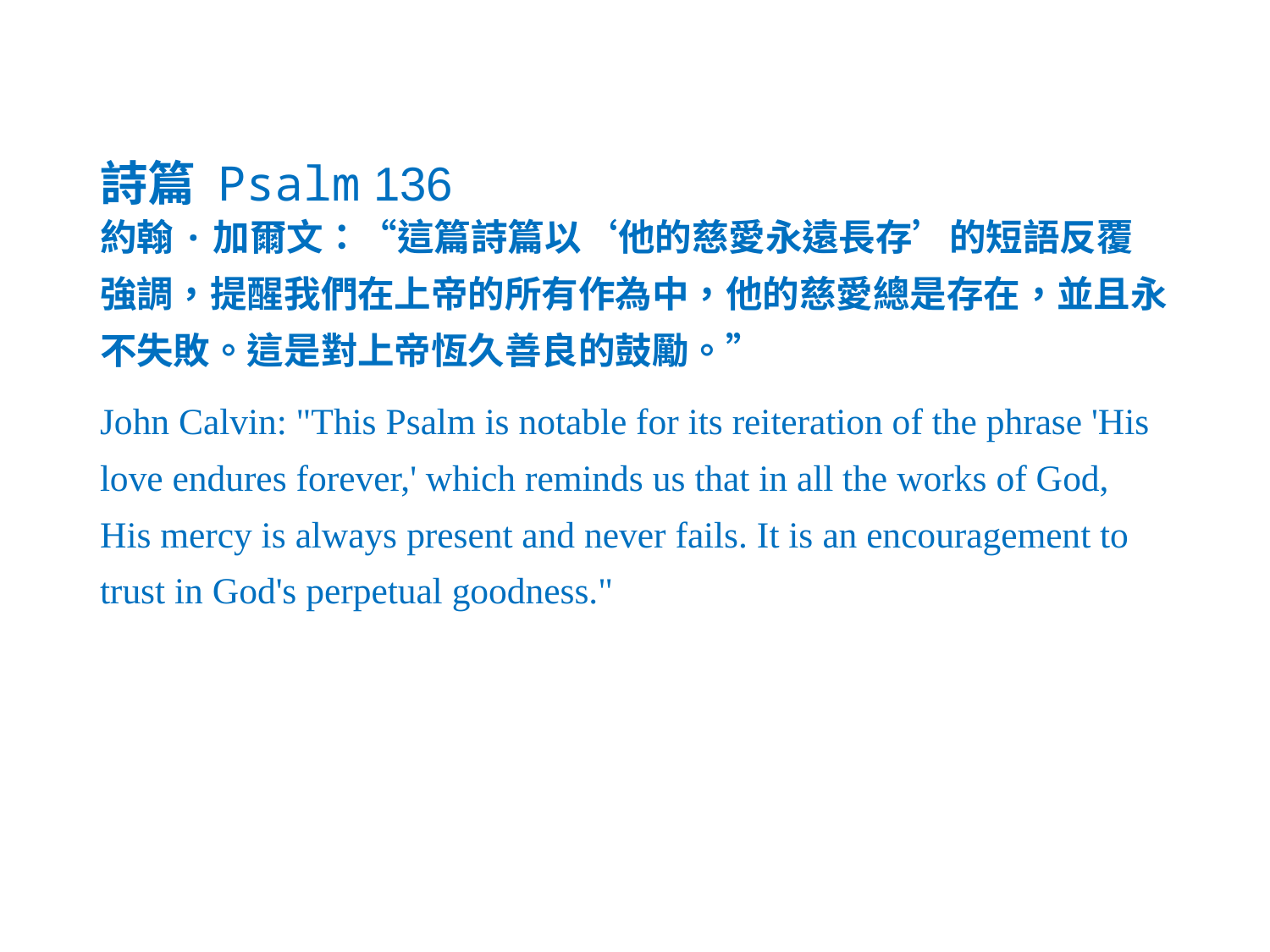

詩篇 Psalm 136
約翰·加爾文：“這篇詩篇以‘他的慈愛永遠長存’的短語反覆強調，提醒我們在上帝的所有作為中，他的慈愛總是存在，並且永不失敗。這是對上帝恆久善良的鼓勵。”
John Calvin: "This Psalm is notable for its reiteration of the phrase 'His love endures forever,' which reminds us that in all the works of God, His mercy is always present and never fails. It is an encouragement to trust in God's perpetual goodness."